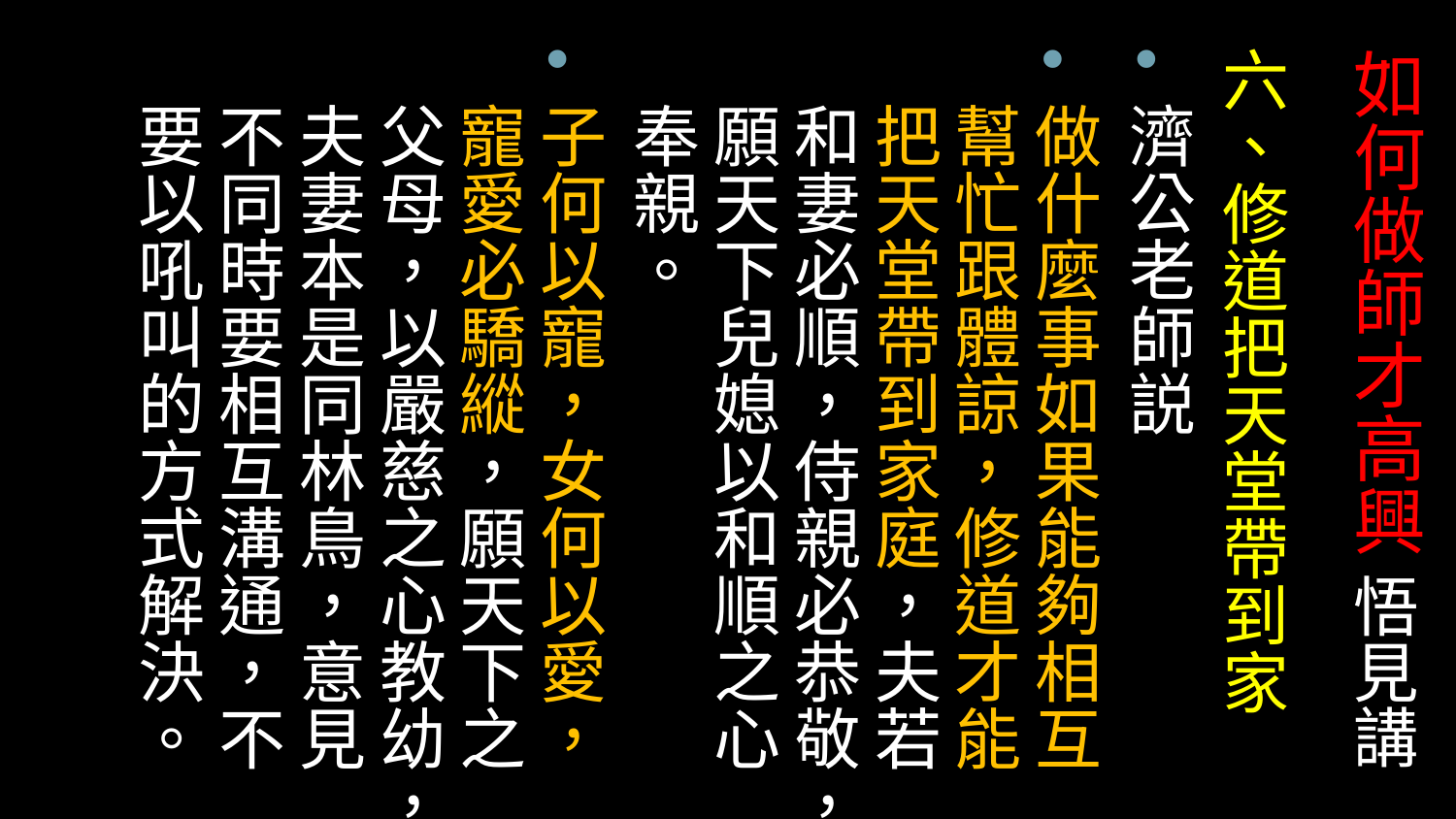

# 如何做師才高興 悟見講
六、修道把天堂帶到家
濟公老師説
做什麼事如果能夠相互幫忙跟體諒，修道才能把天堂帶到家庭，夫若和妻必順，侍親必恭敬，願天下兒媳以和順之心奉親。
子何以寵，女何以愛，寵愛必驕縱，願天下之父母，以嚴慈之心教幼，夫妻本是同林鳥，意見不同時要相互溝通，不要以吼叫的方式解決。